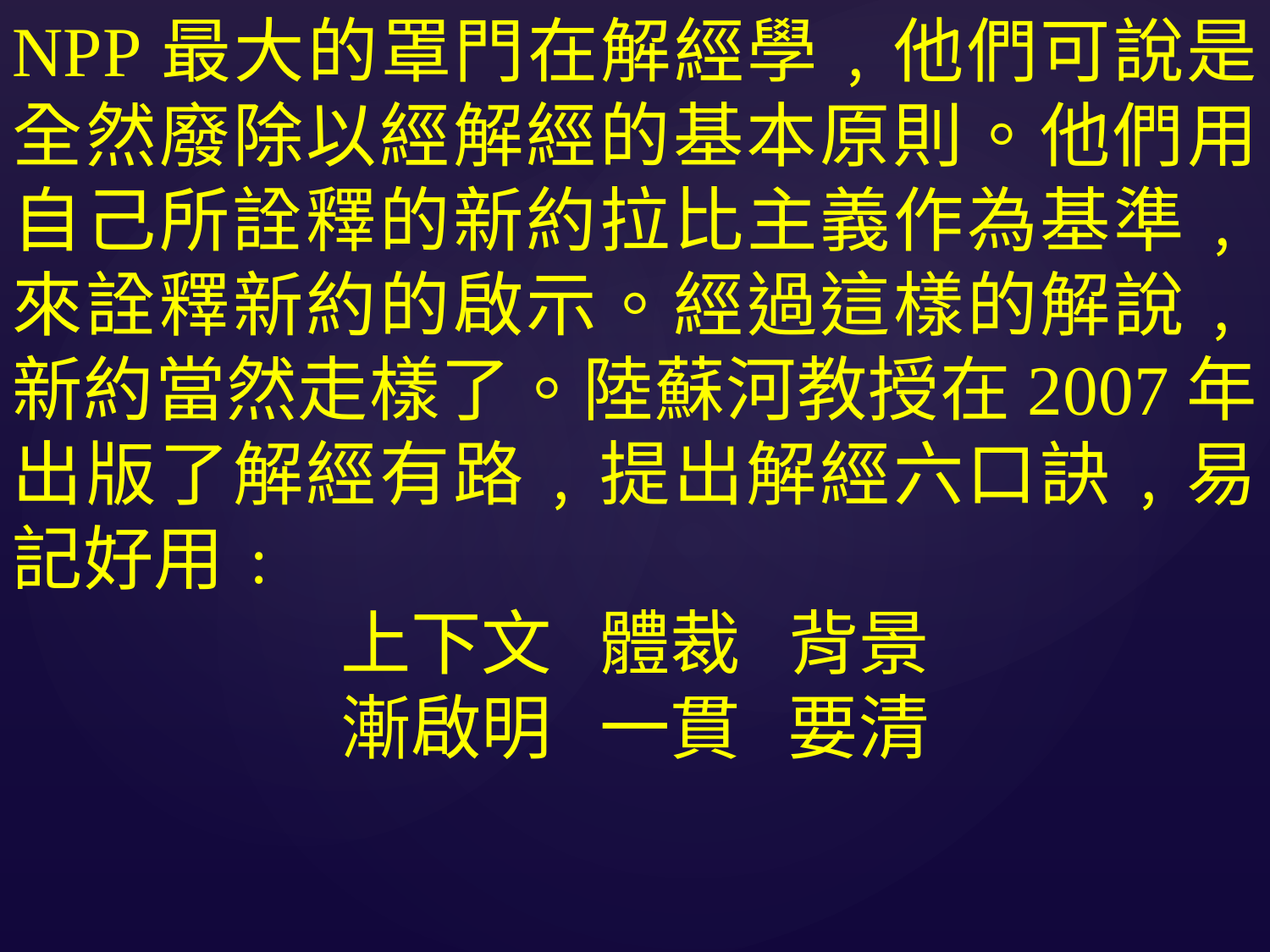

NPP最大的罩門在解經學﹐他們可說是全然廢除以經解經的基本原則。他們用自己所詮釋的新約拉比主義作為基準﹐來詮釋新約的啟示。經過這樣的解說﹐新約當然走樣了。陸蘇河教授在2007年出版了解經有路﹐提出解經六口訣﹐易記好用﹕
上下文   體裁   背景
漸啟明   一貫   要清